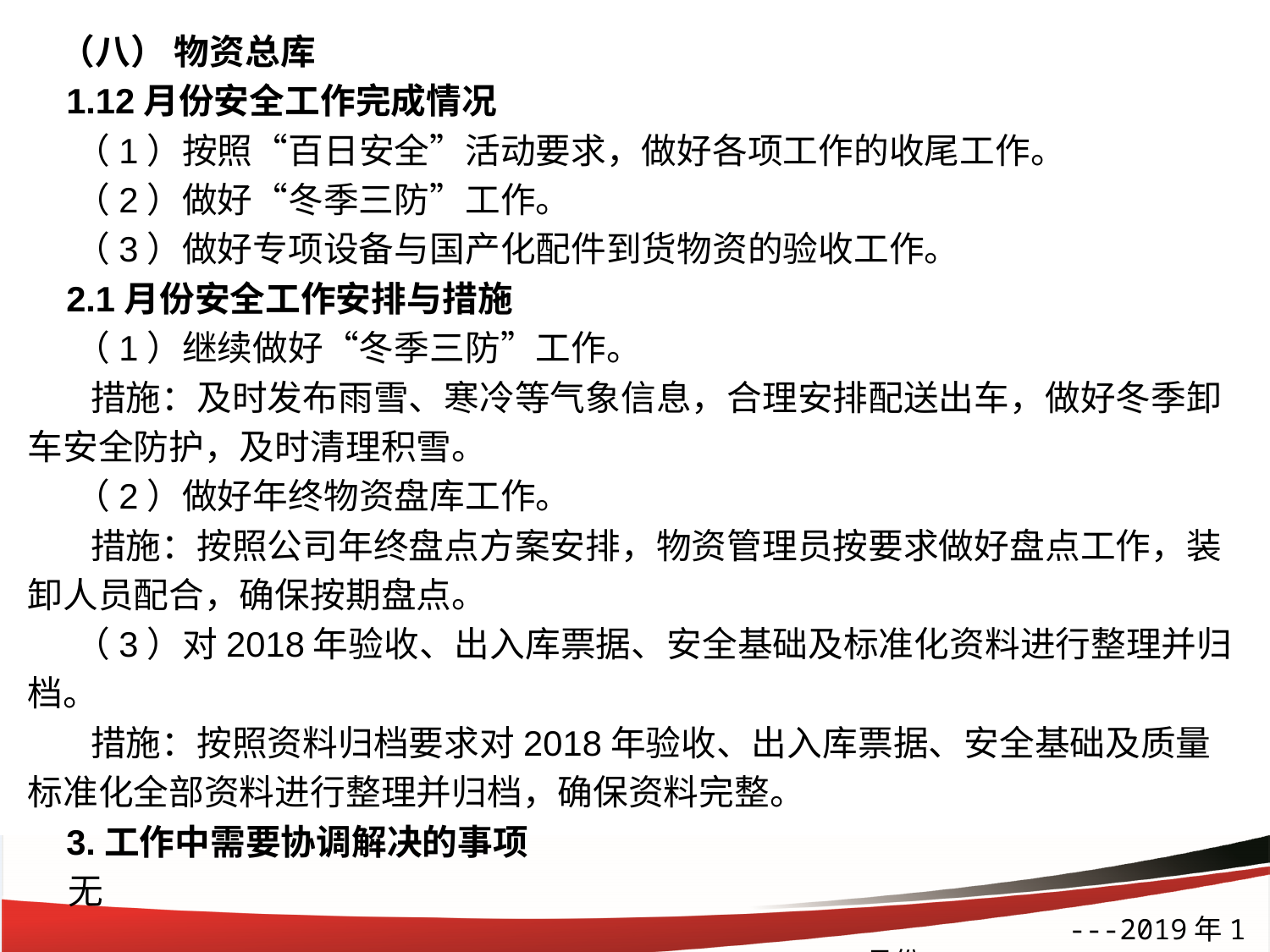

（八） 物资总库
    1.12月份安全工作完成情况
     （1）按照“百日安全”活动要求，做好各项工作的收尾工作。
     （2）做好“冬季三防”工作。
     （3）做好专项设备与国产化配件到货物资的验收工作。
    2.1月份安全工作安排与措施
     （1）继续做好“冬季三防”工作。
       措施：及时发布雨雪、寒冷等气象信息，合理安排配送出车，做好冬季卸车安全防护，及时清理积雪。
     （2）做好年终物资盘库工作。
       措施：按照公司年终盘点方案安排，物资管理员按要求做好盘点工作，装卸人员配合，确保按期盘点。
     （3）对2018年验收、出入库票据、安全基础及标准化资料进行整理并归档。
       措施：按照资料归档要求对2018年验收、出入库票据、安全基础及质量标准化全部资料进行整理并归档，确保资料完整。
    3.工作中需要协调解决的事项
    无